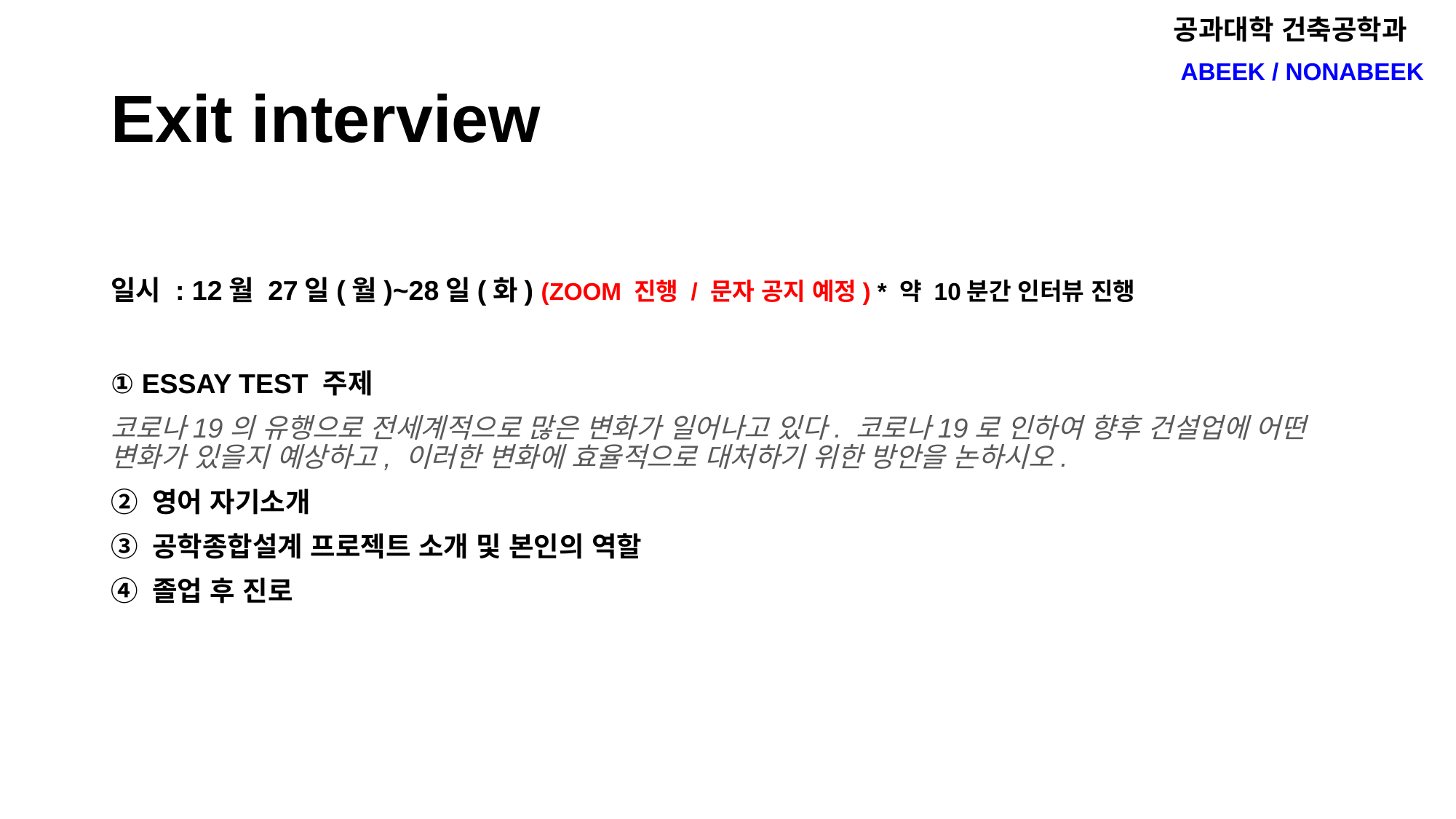

공과대학 건축공학과
# Exit interview
ABEEK / NONABEEK
일시 : 12월 27일(월)~28일(화) (ZOOM 진행 / 문자 공지 예정) * 약 10분간 인터뷰 진행

① ESSAY TEST 주제
코로나19의 유행으로 전세계적으로 많은 변화가 일어나고 있다. 코로나19로 인하여 향후 건설업에 어떤 변화가 있을지 예상하고, 이러한 변화에 효율적으로 대처하기 위한 방안을 논하시오.
② 영어 자기소개
③ 공학종합설계 프로젝트 소개 및 본인의 역할
④ 졸업 후 진로